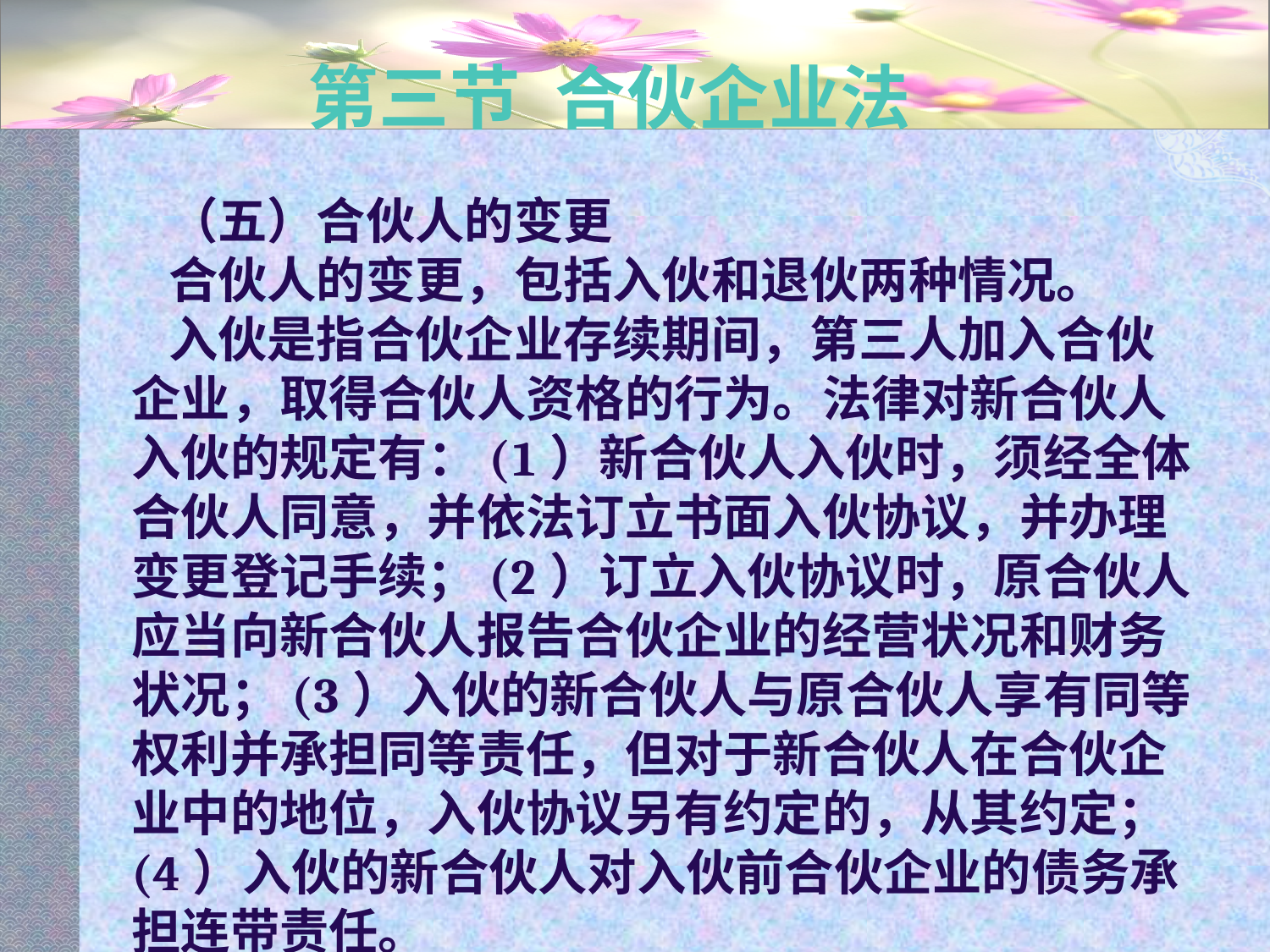

# 第三节  合伙企业法
（五）合伙人的变更
合伙人的变更，包括入伙和退伙两种情况。
入伙是指合伙企业存续期间，第三人加入合伙企业，取得合伙人资格的行为。法律对新合伙人入伙的规定有：(1）新合伙人入伙时，须经全体合伙人同意，并依法订立书面入伙协议，并办理变更登记手续；(2）订立入伙协议时，原合伙人应当向新合伙人报告合伙企业的经营状况和财务状况；(3）入伙的新合伙人与原合伙人享有同等权利并承担同等责任，但对于新合伙人在合伙企业中的地位，入伙协议另有约定的，从其约定；(4）入伙的新合伙人对入伙前合伙企业的债务承担连带责任。